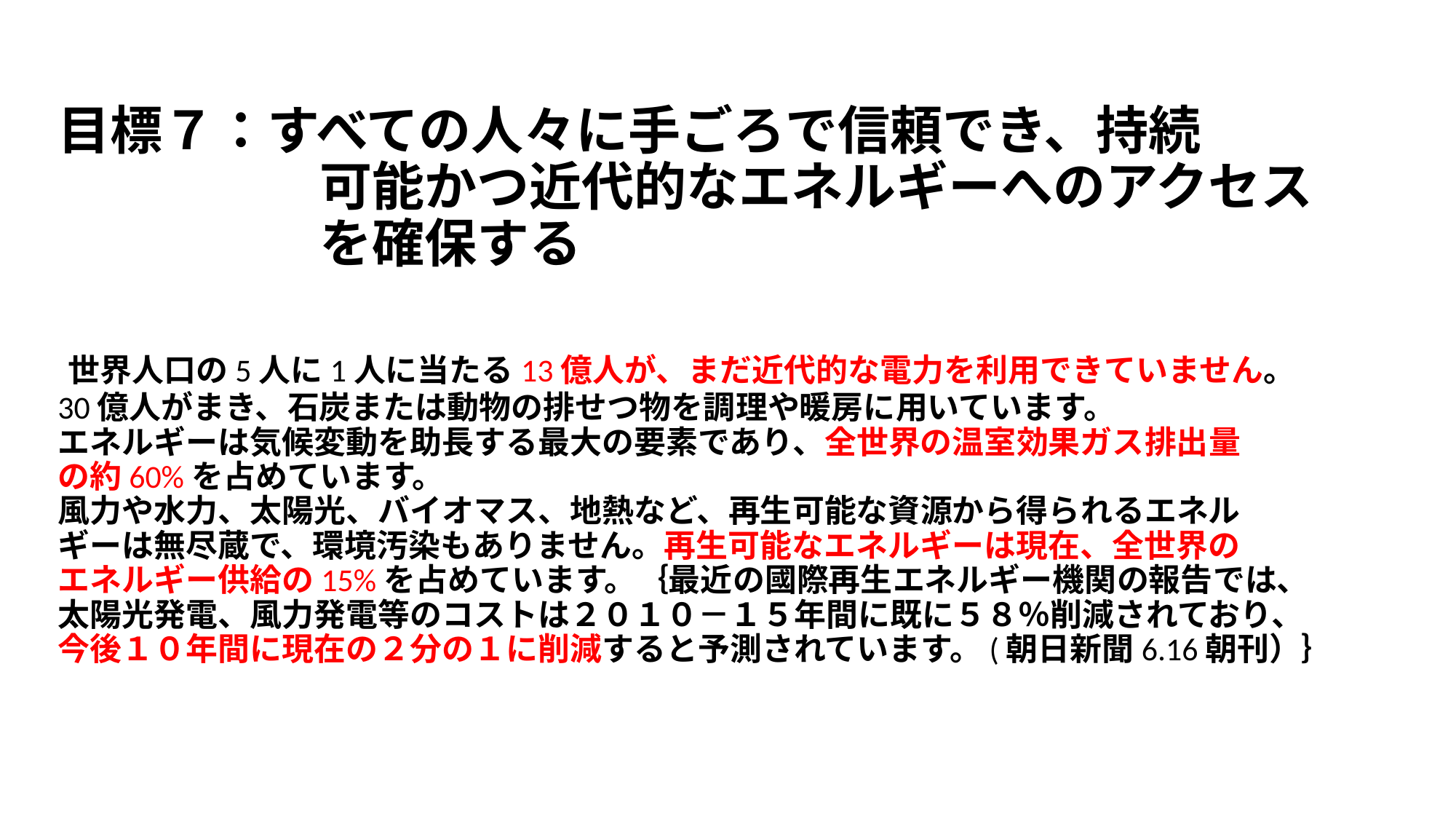

# 目標７：すべての人々に手ごろで信頼でき、持続 　　　　　可能かつ近代的なエネルギーへのアクセス 　　　　　を確保する  世界人口の5人に1人に当たる13億人が、まだ近代的な電力を利用できていません。 30億人がまき、石炭または動物の排せつ物を調理や暖房に用いています。 エネルギーは気候変動を助長する最大の要素であり、全世界の温室効果ガス排出量 の約60%を占めています。 風力や水力、太陽光、バイオマス、地熱など、再生可能な資源から得られるエネル ギーは無尽蔵で、環境汚染もありません。再生可能なエネルギーは現在、全世界の エネルギー供給の15%を占めています。｛最近の國際再生エネルギー機関の報告では、 太陽光発電、風力発電等のコストは２０１０－１５年間に既に５８％削減されており、 今後１０年間に現在の２分の１に削減すると予測されています。(朝日新聞6.16朝刊）｝